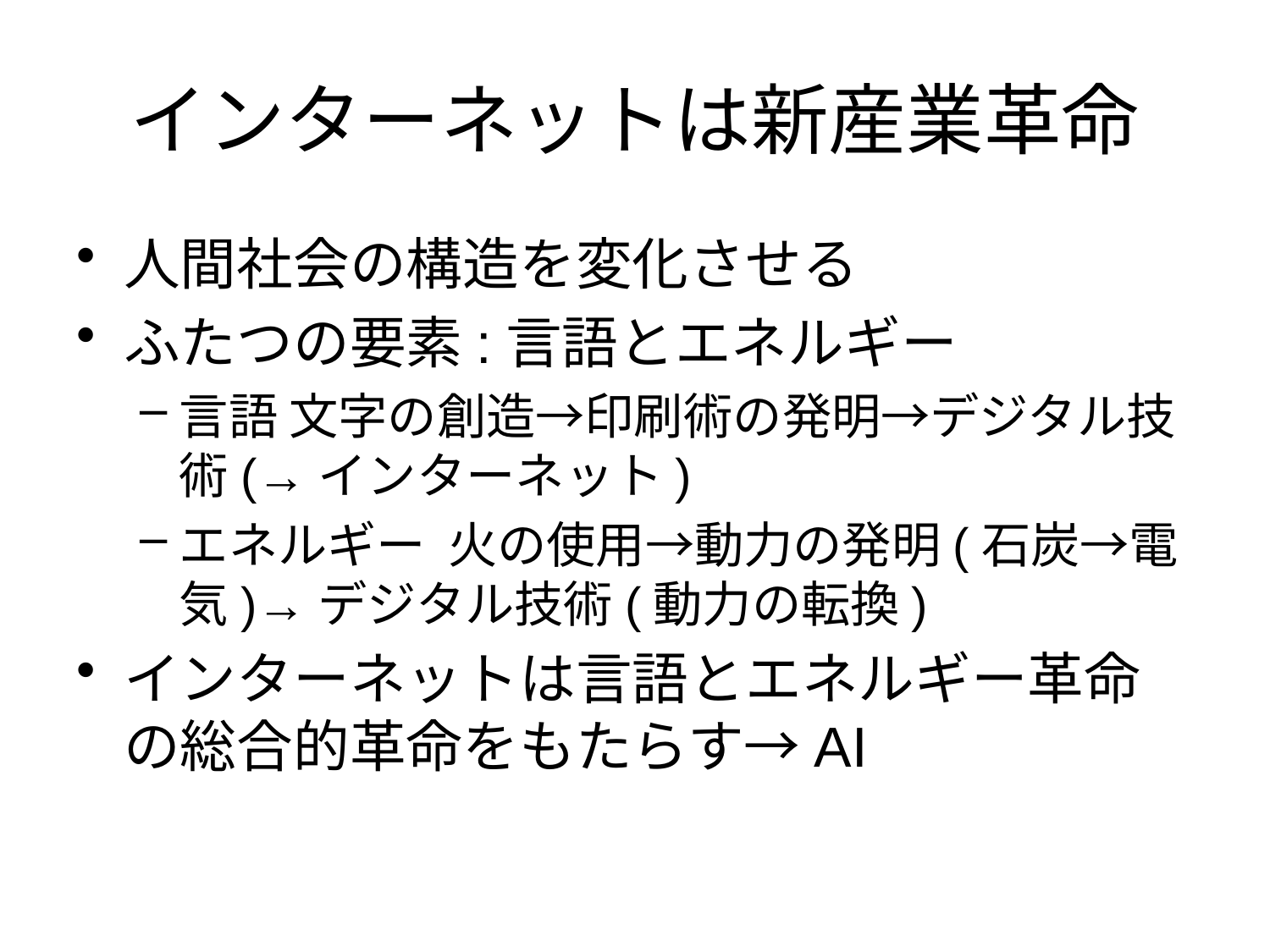

# インターネットは新産業革命
人間社会の構造を変化させる
ふたつの要素:言語とエネルギー
言語 文字の創造→印刷術の発明→デジタル技術(→インターネット)
エネルギー  火の使用→動力の発明(石炭→電気)→デジタル技術(動力の転換)
インターネットは言語とエネルギー革命の総合的革命をもたらす→AI